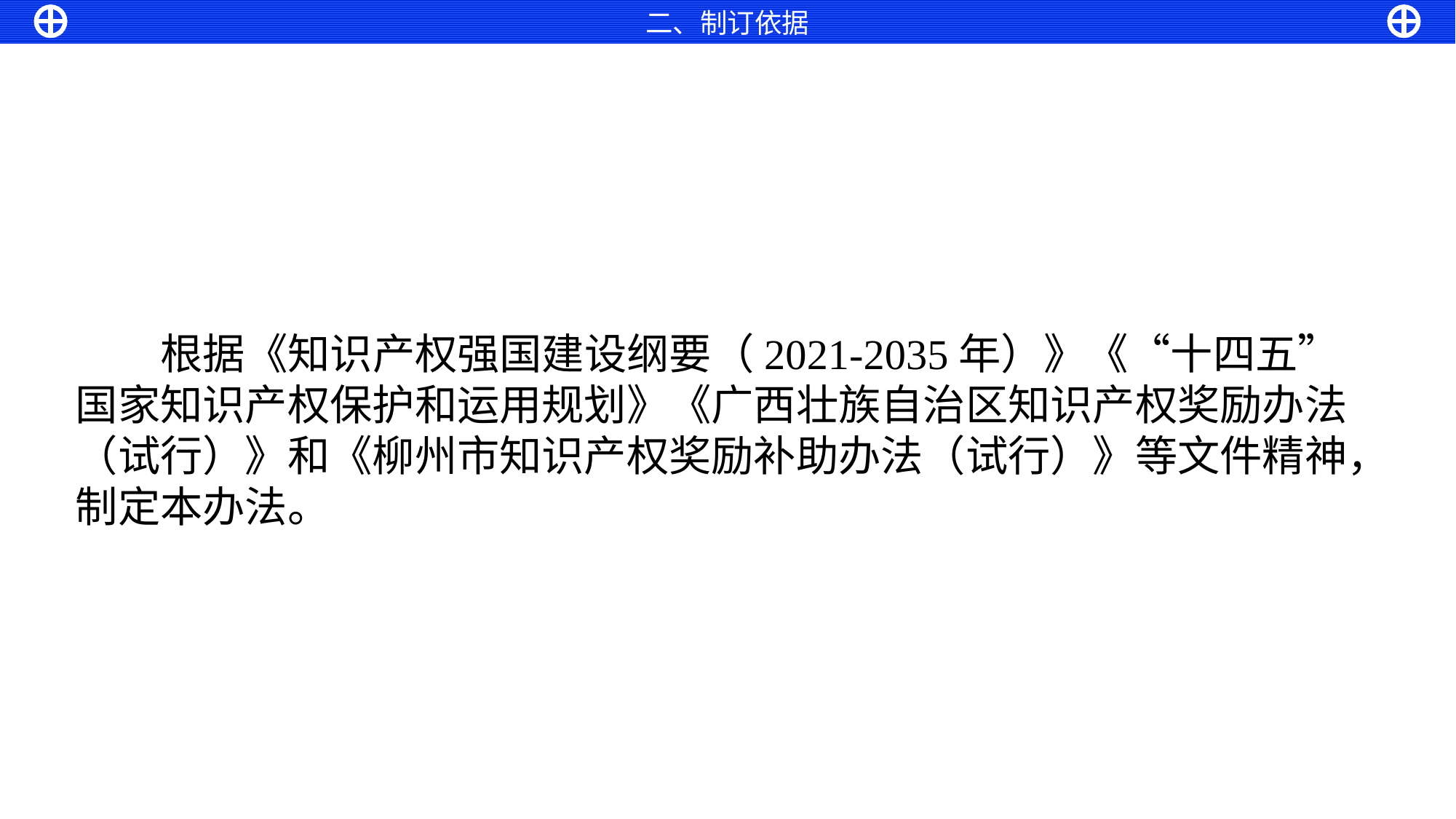

二、制订依据

根据《知识产权强国建设纲要（2021-2035年）》《“十四五”国家知识产权保护和运用规划》《广西壮族自治区知识产权奖励办法（试行）》和《柳州市知识产权奖励补助办法（试行）》等文件精神，制定本办法。